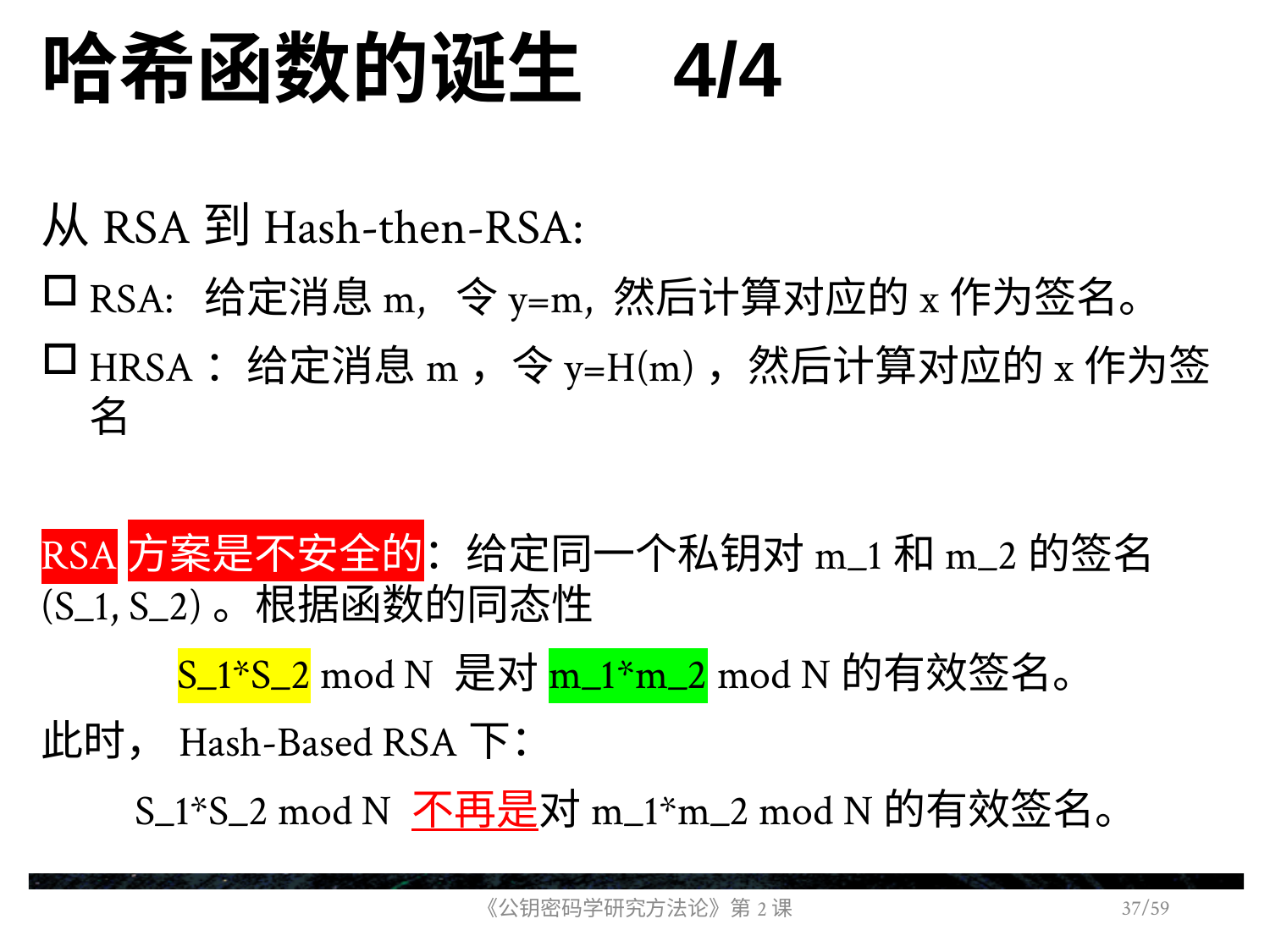

# 哈希函数的诞生    4/4
从RSA到Hash-then-RSA:
RSA:  给定消息m,  令y=m, 然后计算对应的x作为签名。
HRSA：给定消息m，令y=H(m)，然后计算对应的x作为签名

RSA方案是不安全的：给定同一个私钥对m_1和m_2的签名(S_1, S_2)。根据函数的同态性
S_1*S_2 mod N 是对m_1*m_2 mod N的有效签名。
此时，Hash-Based RSA下：
S_1*S_2 mod N 不再是对m_1*m_2 mod N的有效签名。
《公钥密码学研究方法论》第2课
37/59